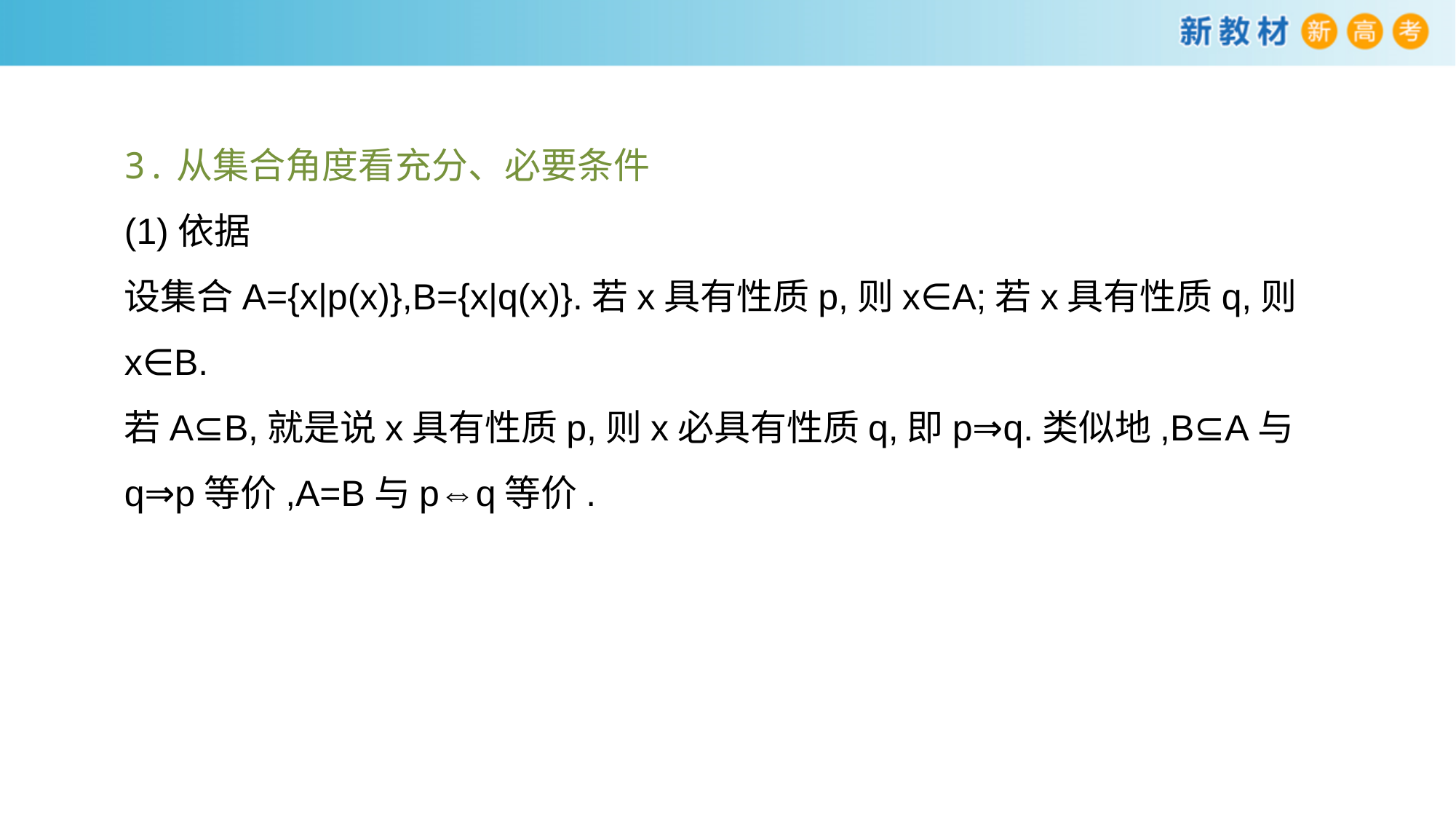

3.从集合角度看充分、必要条件
(1)依据
设集合A={x|p(x)},B={x|q(x)}.若x具有性质p,则x∈A;若x具有性质q,则x∈B.
若A⊆B,就是说x具有性质p,则x必具有性质q,即p⇒q.类似地,B⊆A与q⇒p等价,A=B与p⇔q等价.